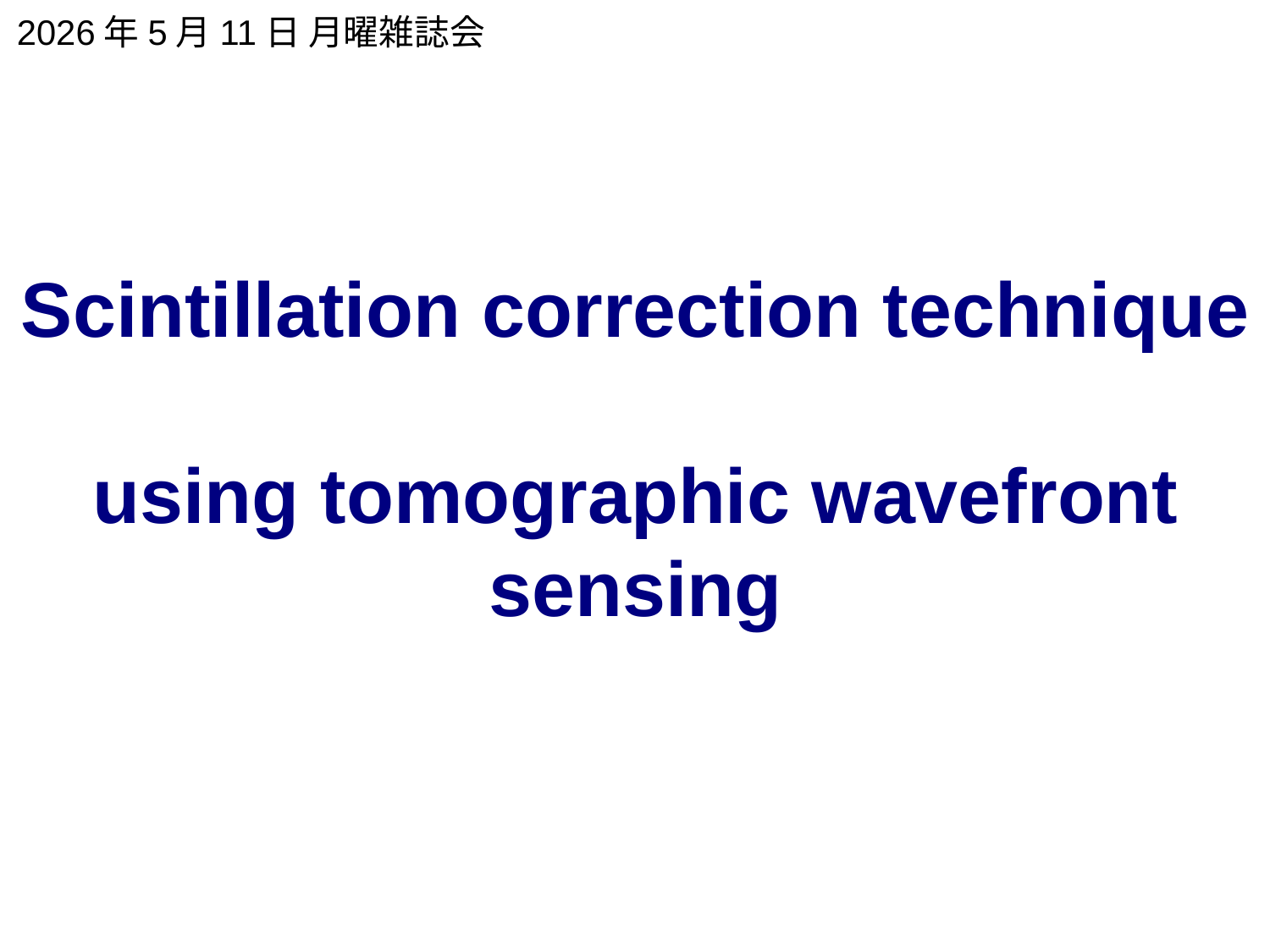

2026年5月11日 月曜雑誌会
# Scintillation correction technique using tomographic wavefront sensing